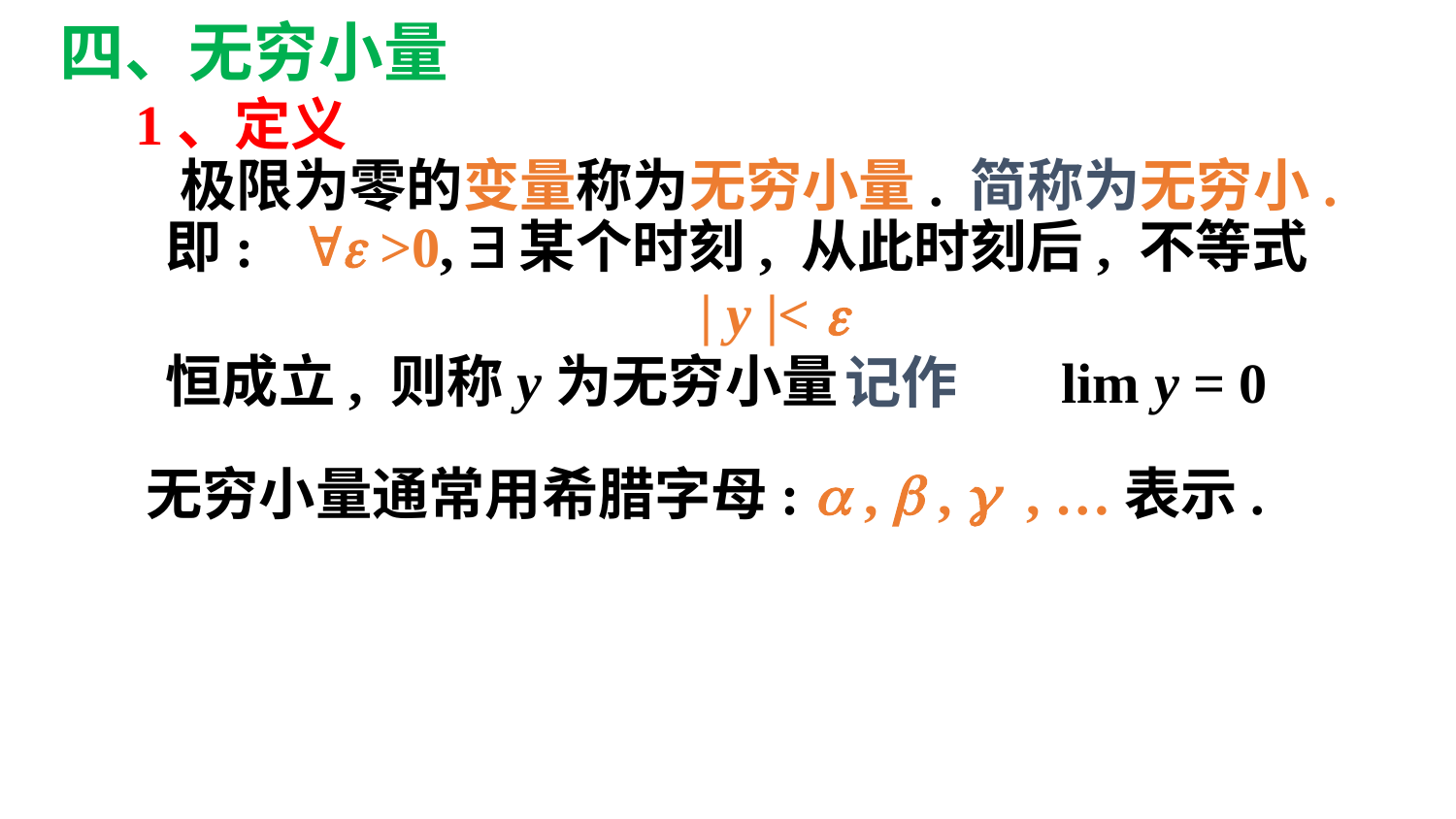

四、无穷小量
1、定义
极限为零的变量称为无穷小量. 简称为无穷小.
即:     ∀ε >0, ∃某个时刻, 从此时刻后, 不等式
                                      | y |< ε
恒成立, 则称y为无穷小量.
记作       lim y = 0
无穷小量通常用希腊字母: α , β , γ  , …表示.